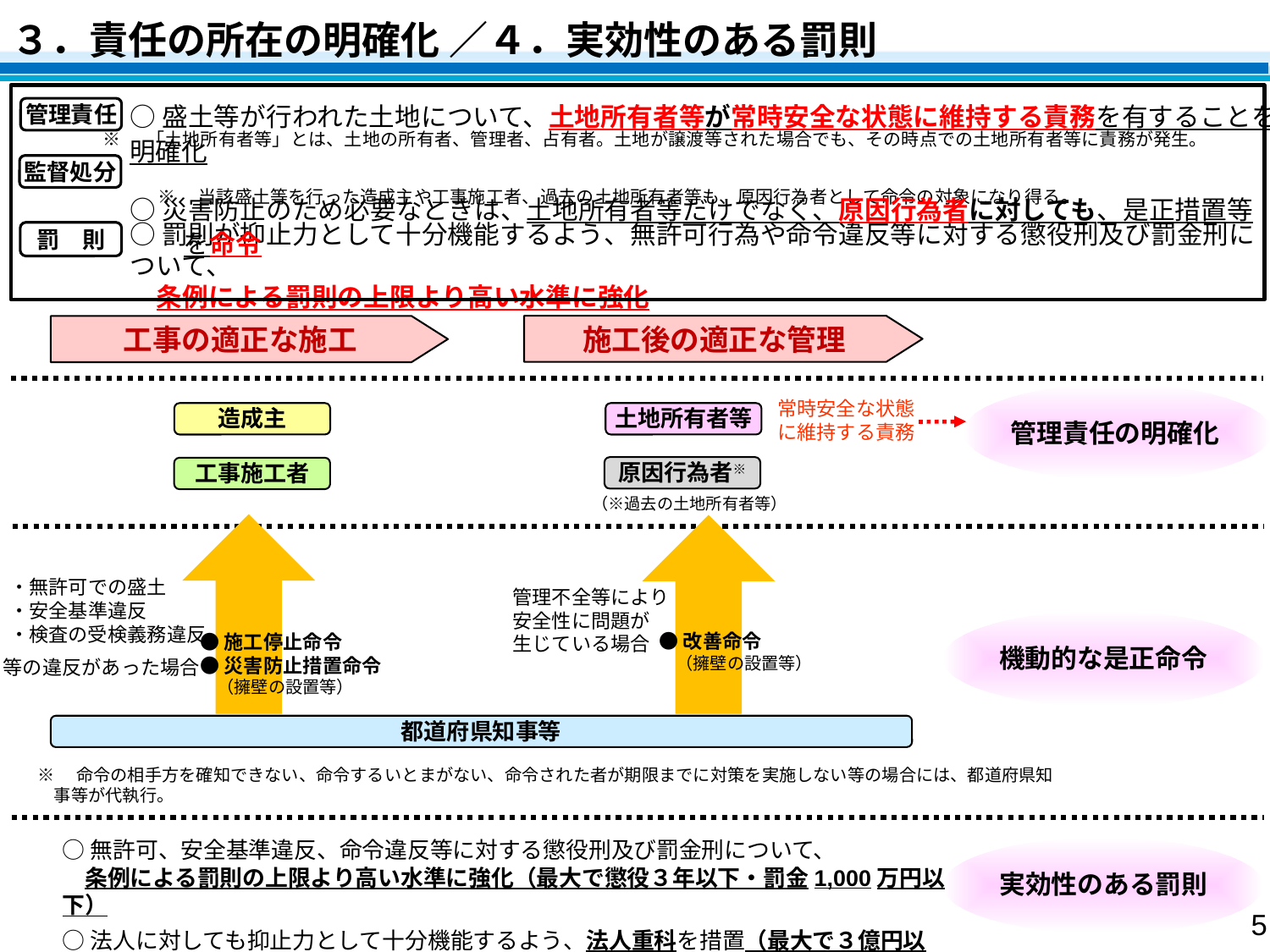

３．責任の所在の明確化 ／４．実効性のある罰則

○盛土等が行われた土地について、土地所有者等が常時安全な状態に維持する責務を有することを明確化

○災害防止のため必要なときは、土地所有者等だけでなく、原因行為者に対しても、是正措置等を命令
管理責任
※　 「土地所有者等」とは、土地の所有者、管理者、占有者。土地が譲渡等された場合でも、その時点での土地所有者等に責務が発生。

監督処分
※　当該盛土等を行った造成主や工事施工者、過去の土地所有者等も、原因行為者として命令の対象になり得る。

○罰則が抑止力として十分機能するよう、無許可行為や命令違反等に対する懲役刑及び罰金刑について、
　条例による罰則の上限より高い水準に強化
罰　則
施工後の適正な管理
工事の適正な施工

管理責任の明確化
常時安全な状態に維持する責務
造成主
土地所有者等
原因行為者※
工事施工者
（※過去の土地所有者等）

　　・無許可での盛土
　　・安全基準違反
　　・検査の受検義務違反
　   等の違反があった場合
管理不全等により
安全性に問題が
生じている場合

機動的な是正命令
●改善命令
　（擁壁の設置等）
●施工停止命令
●災害防止措置命令
　（擁壁の設置等）
都道府県知事等
※　命令の相手方を確知できない、命令するいとまがない、命令された者が期限までに対策を実施しない等の場合には、都道府県知事等が代執行。
○無許可、安全基準違反、命令違反等に対する懲役刑及び罰金刑について、
　条例による罰則の上限より高い水準に強化（最大で懲役３年以下・罰金1,000万円以下）

○法人に対しても抑止力として十分機能するよう、法人重科を措置（最大で３億円以下）

実効性のある罰則
5